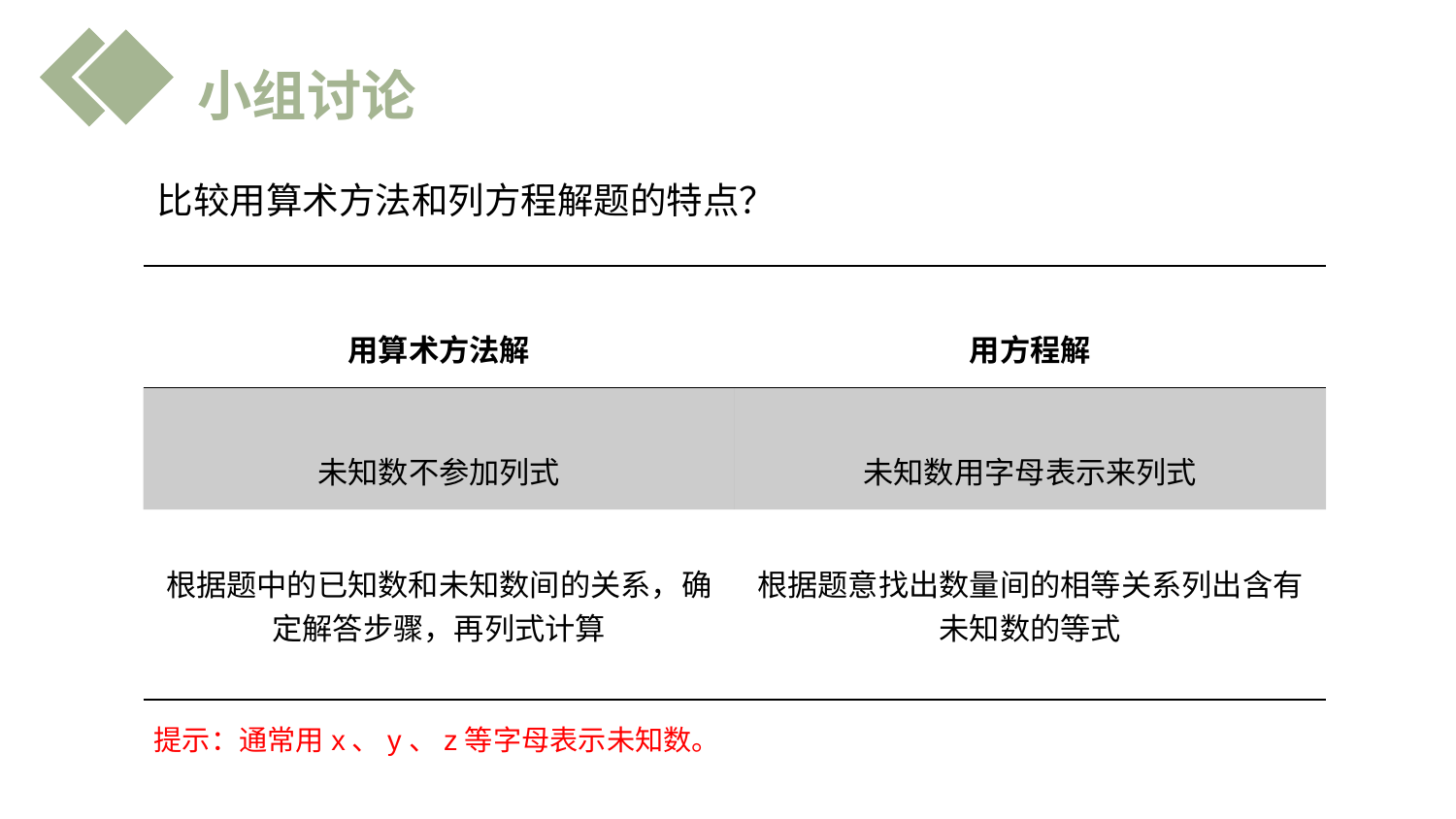

小组讨论
比较用算术方法和列方程解题的特点？
| 用算术方法解 | 用方程解 |
| --- | --- |
| 未知数不参加列式 | 未知数用字母表示来列式 |
| 根据题中的已知数和未知数间的关系，确定解答步骤，再列式计算 | 根据题意找出数量间的相等关系列出含有未知数的等式 |
提示：通常用x、y、z等字母表示未知数。